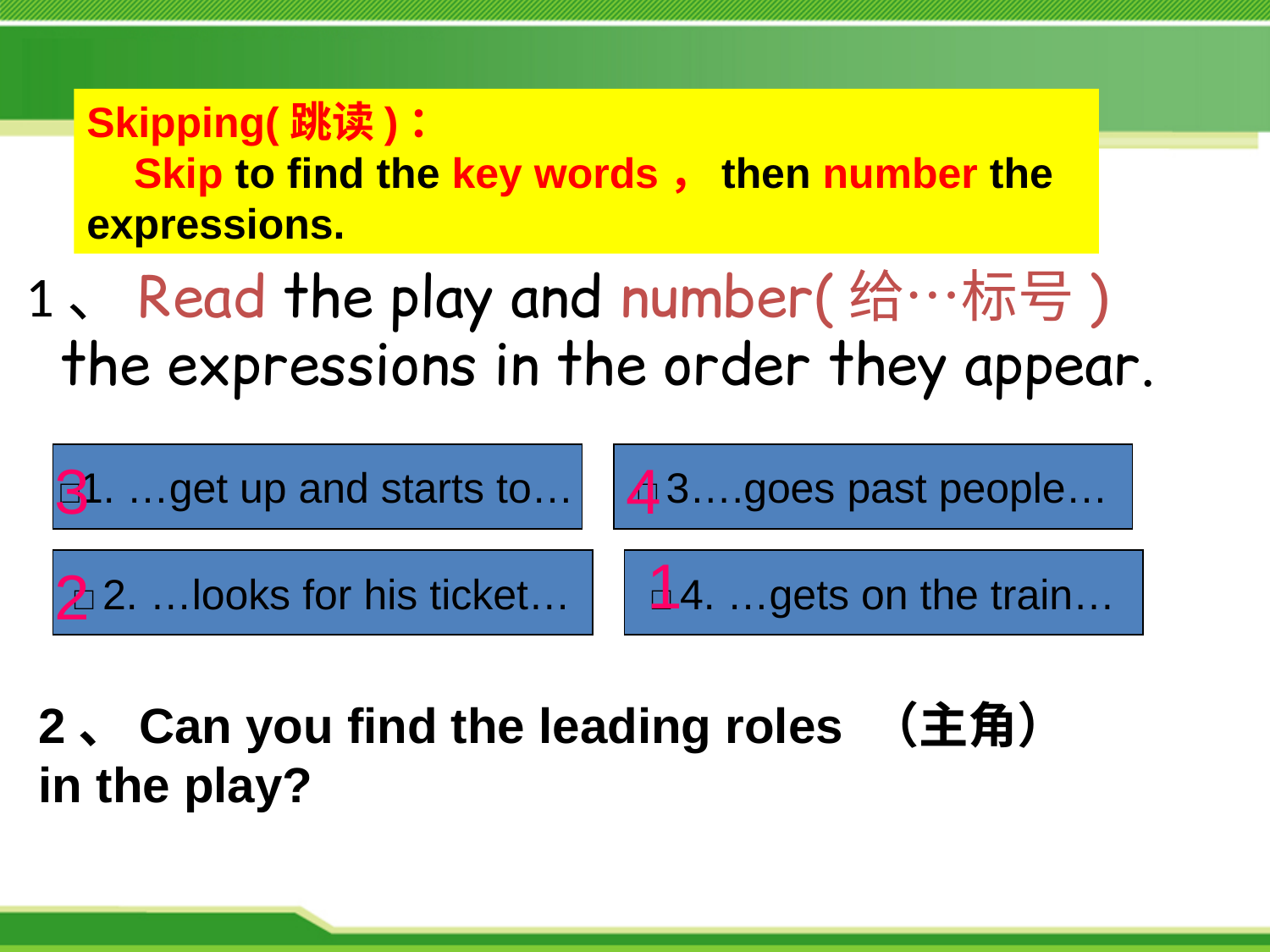

Skipping(跳读)：
    Skip to find the key words，then number the expressions.
 1、Read the play and number(给…标号) the expressions in the order they appear.
3
□1. …get up and starts to…
□ 3….goes past people…
4
1
2
□ 2. …looks for his ticket…
□ 4. …gets on the train…
2、Can you find the leading roles （主角）
in the play?